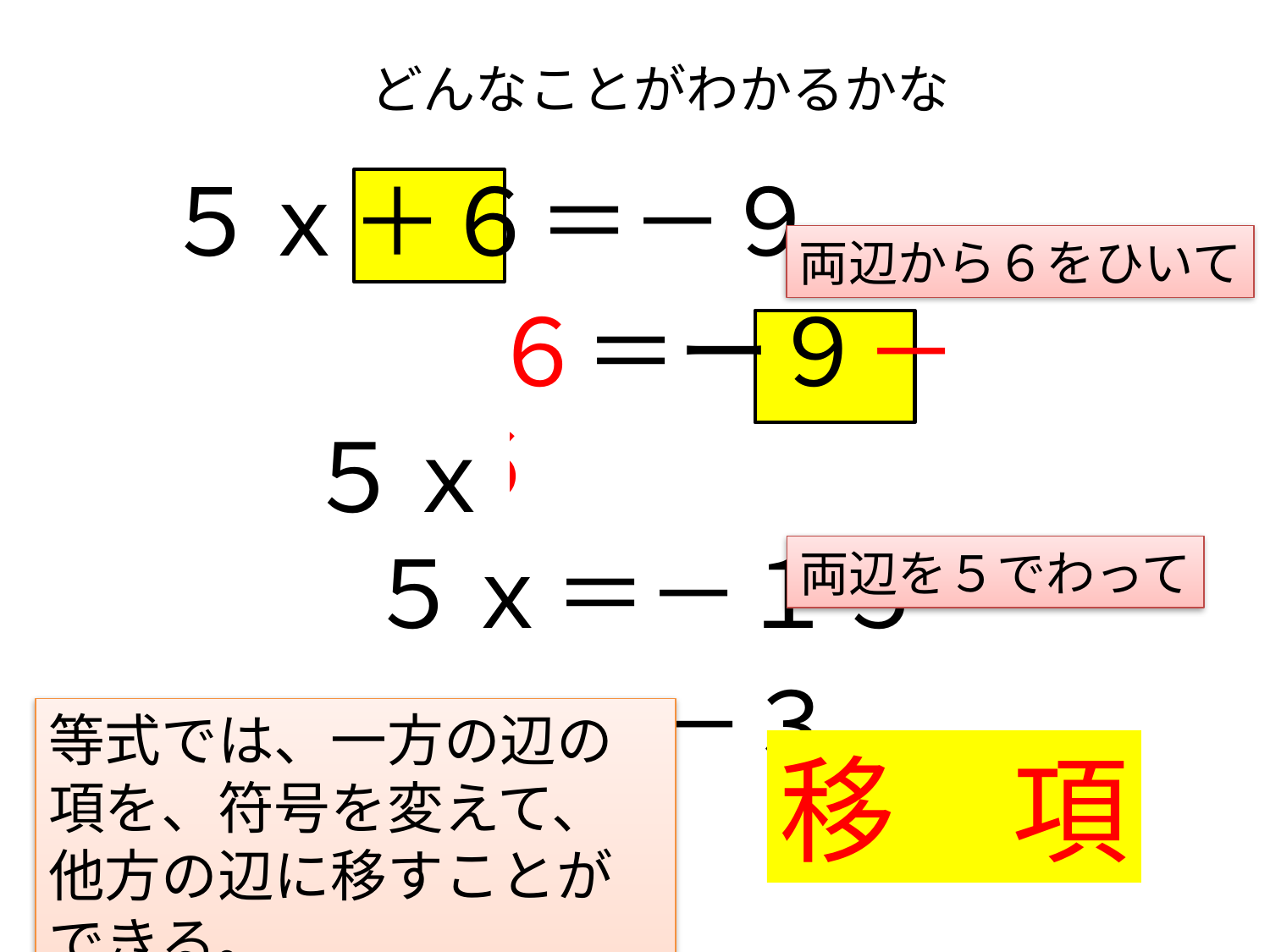

# どんなことがわかるかな
５ｘ＋６＝－９
５ｘ＋６－６＝ー９－６
 　  　  ５ｘ＝－１５
　　　  ｘ＝－３

両辺から６をひいて
　　　　　５ｘ

両辺を５でわって
等式では、一方の辺の項を、符号を変えて、他方の辺に移すことができる。
移　項